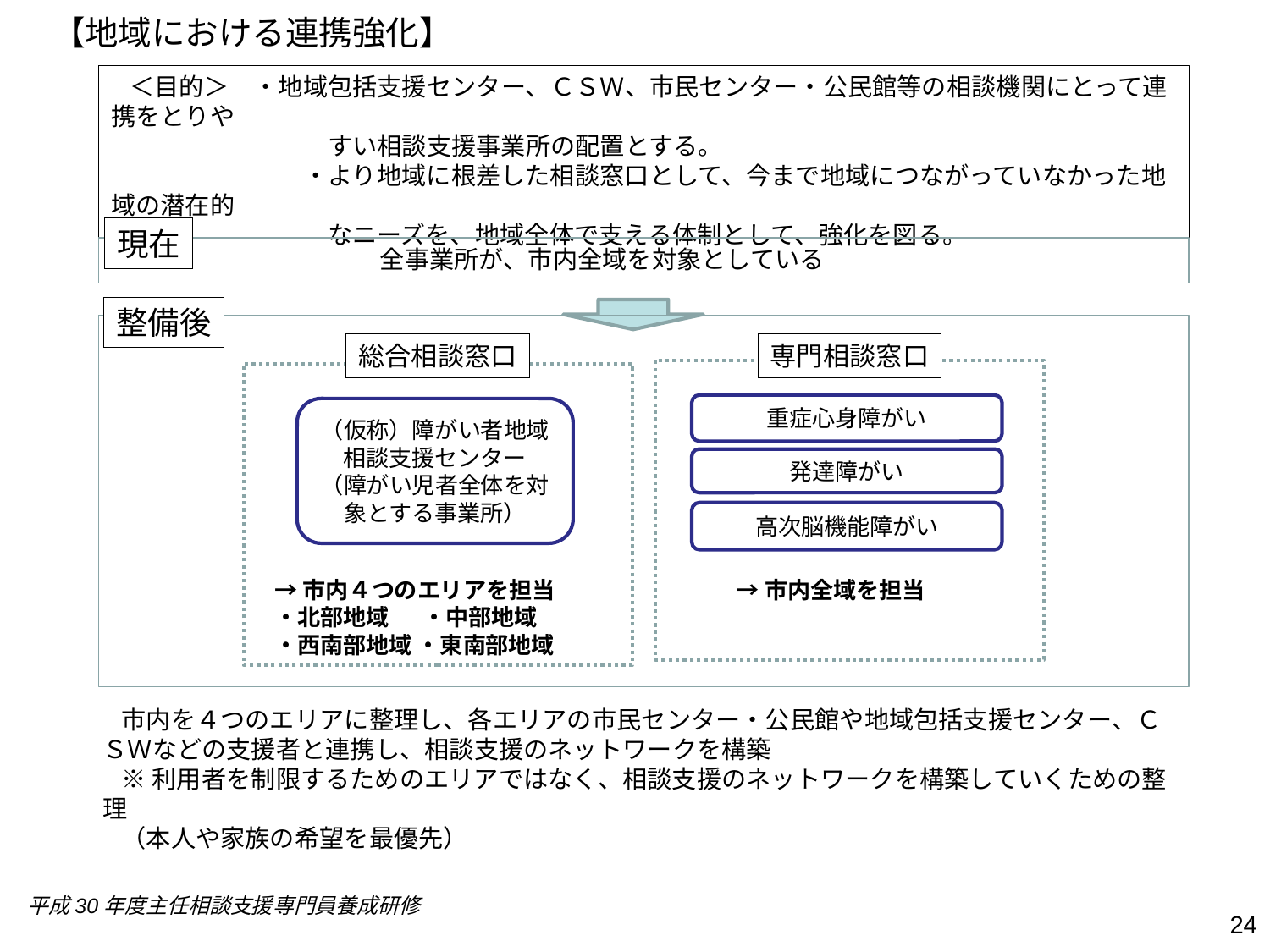

【地域における連携強化】
＜目的＞　・地域包括支援センター、ＣＳＷ、市民センター・公民館等の相談機関にとって連携をとりや
　　　　　　　　すい相談支援事業所の配置とする。
　　　　　　　・より地域に根差した相談窓口として、今まで地域につながっていなかった地域の潜在的
　　　　　　　　なニーズを、地域全体で支える体制として、強化を図る。
現在

全事業所が、市内全域を対象としている
整備後

総合相談窓口
専門相談窓口

重症心身障がい
（仮称）障がい者地域相談支援センター
（障がい児者全体を対象とする事業所）
発達障がい
高次脳機能障がい
→市内４つのエリアを担当
・北部地域　  ・中部地域
・西南部地域 ・東南部地域

→市内全域を担当
市内を４つのエリアに整理し、各エリアの市民センター・公民館や地域包括支援センター、ＣＳＷなどの支援者と連携し、相談支援のネットワークを構築
※利用者を制限するためのエリアではなく、相談支援のネットワークを構築していくための整理
（本人や家族の希望を最優先）
平成30年度主任相談支援専門員養成研修
24